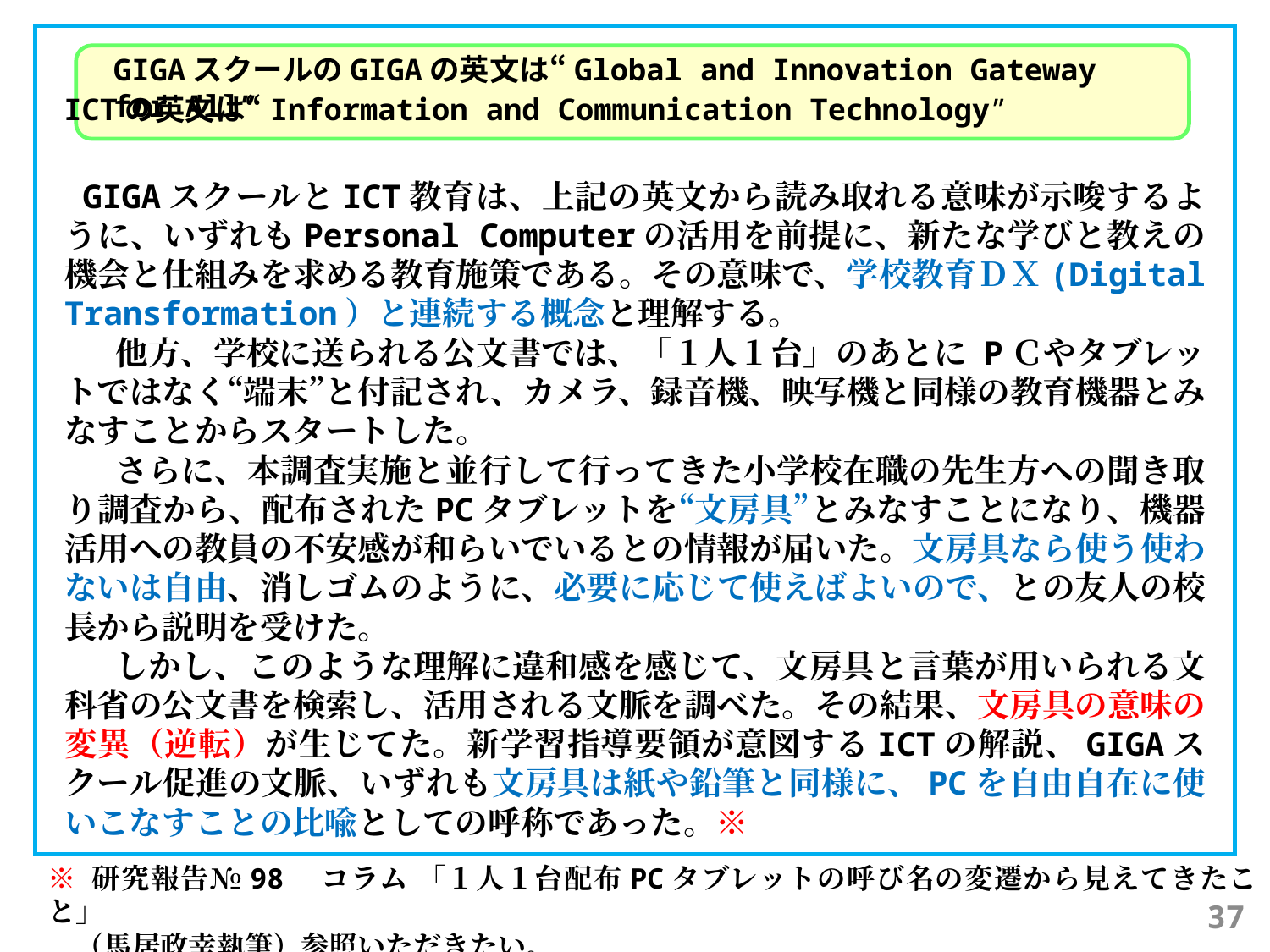

GIGAスクールのGIGAの英文は“Global and Innovation Gateway for All”

ICTの英文は“Information and Communication Technology”
GIGAスクールとICT教育は、上記の英文から読み取れる意味が示唆するように、いずれもPersonal Computerの活用を前提に、新たな学びと教えの機会と仕組みを求める教育施策である。その意味で、学校教育ＤＸ(Digital Transformation）と連続する概念と理解する。
　他方、学校に送られる公文書では、「１人１台」のあとに PＣやタブレットではなく“端末”と付記され、カメラ、録音機、映写機と同様の教育機器とみなすことからスタートした。
　さらに、本調査実施と並行して行ってきた小学校在職の先生方への聞き取り調査から、配布されたPCタブレットを“文房具”とみなすことになり、機器活用への教員の不安感が和らいでいるとの情報が届いた。文房具なら使う使わないは自由、消しゴムのように、必要に応じて使えばよいので、との友人の校長から説明を受けた。
　しかし、このような理解に違和感を感じて、文房具と言葉が用いられる文科省の公文書を検索し、活用される文脈を調べた。その結果、文房具の意味の変異（逆転）が生じてた。新学習指導要領が意図するICTの解説、GIGAスクール促進の文脈、いずれも文房具は紙や鉛筆と同様に、PCを自由自在に使いこなすことの比喩としての呼称であった。※
※ 研究報告№98　コラム 「１人１台配布PCタブレットの呼び名の変遷から見えてきたこと」
　（馬居政幸執筆）参照いただきたい。
37